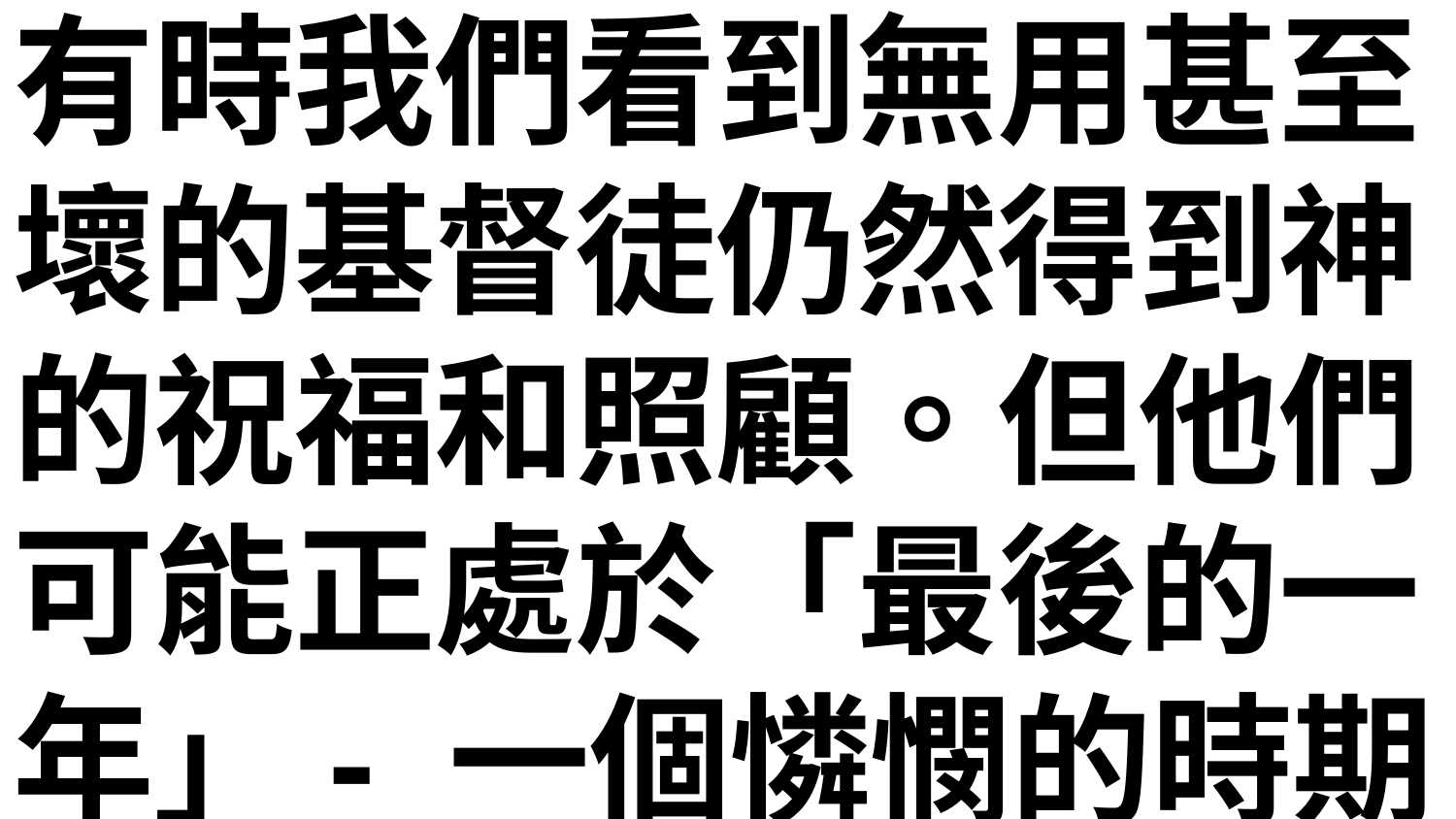

有時我們看到無用甚至壞的基督徒仍然得到神的祝福和照顧。但他們可能正處於「最後的一年」- 一個憐憫的時期。